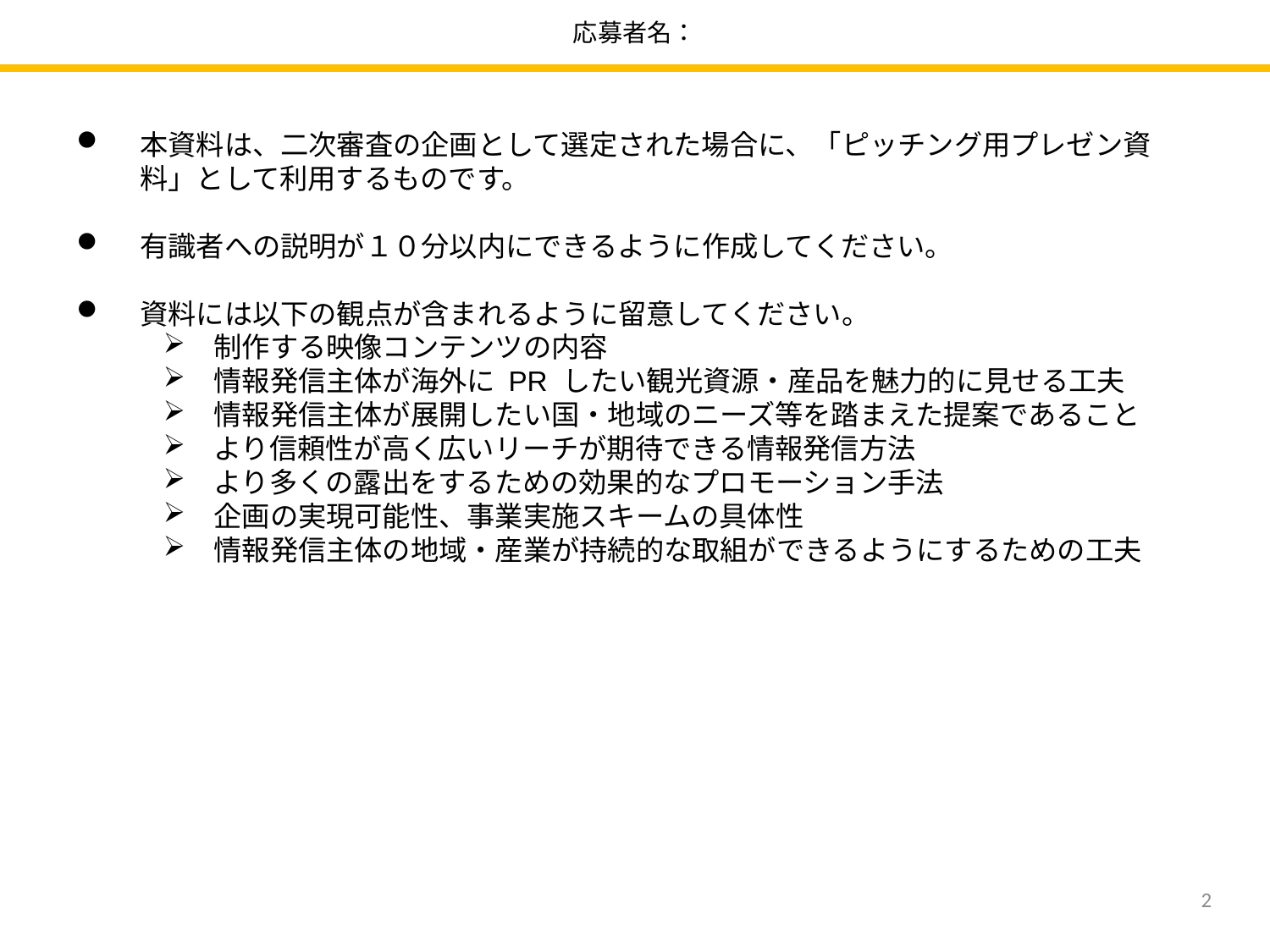

応募者名：
本資料は、二次審査の企画として選定された場合に、「ピッチング用プレゼン資料」として利用するものです。

有識者への説明が１０分以内にできるように作成してください。

資料には以下の観点が含まれるように留意してください。
　制作する映像コンテンツの内容
　情報発信主体が海外に PR したい観光資源・産品を魅力的に見せる工夫
　情報発信主体が展開したい国・地域のニーズ等を踏まえた提案であること
　より信頼性が高く広いリーチが期待できる情報発信方法
　より多くの露出をするための効果的なプロモーション手法
　企画の実現可能性、事業実施スキームの具体性
　情報発信主体の地域・産業が持続的な取組ができるようにするための工夫
2